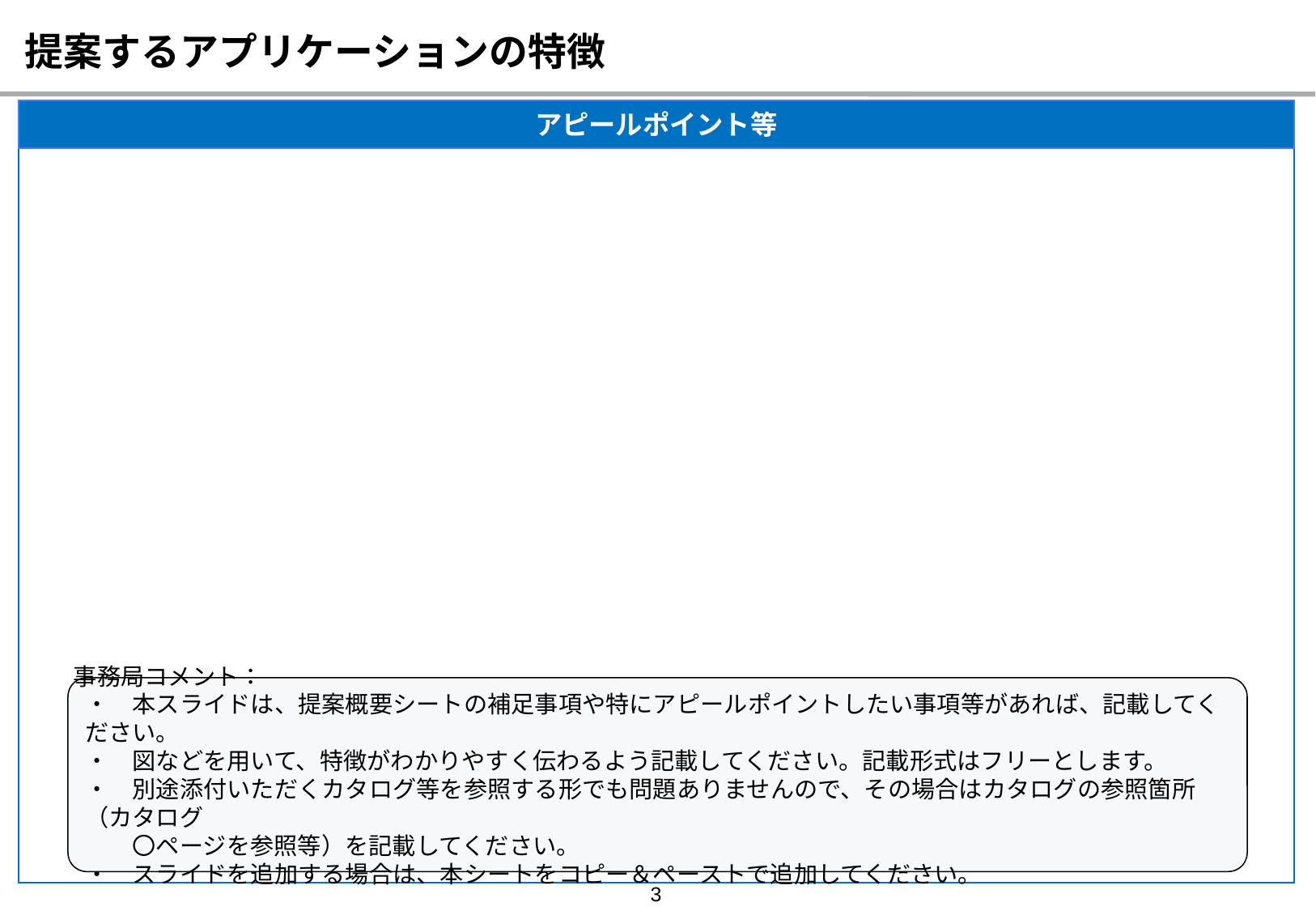

# 提案するアプリケーションの特徴
アピールポイント等

事務局コメント：
・　本スライドは、提案概要シートの補足事項や特にアピールポイントしたい事項等があれば、記載してください。
・　図などを用いて、特徴がわかりやすく伝わるよう記載してください。記載形式はフリーとします。
・　別途添付いただくカタログ等を参照する形でも問題ありませんので、その場合はカタログの参照箇所（カタログ
　　〇ページを参照等）を記載してください。
・　スライドを追加する場合は、本シートをコピー＆ペーストで追加してください。